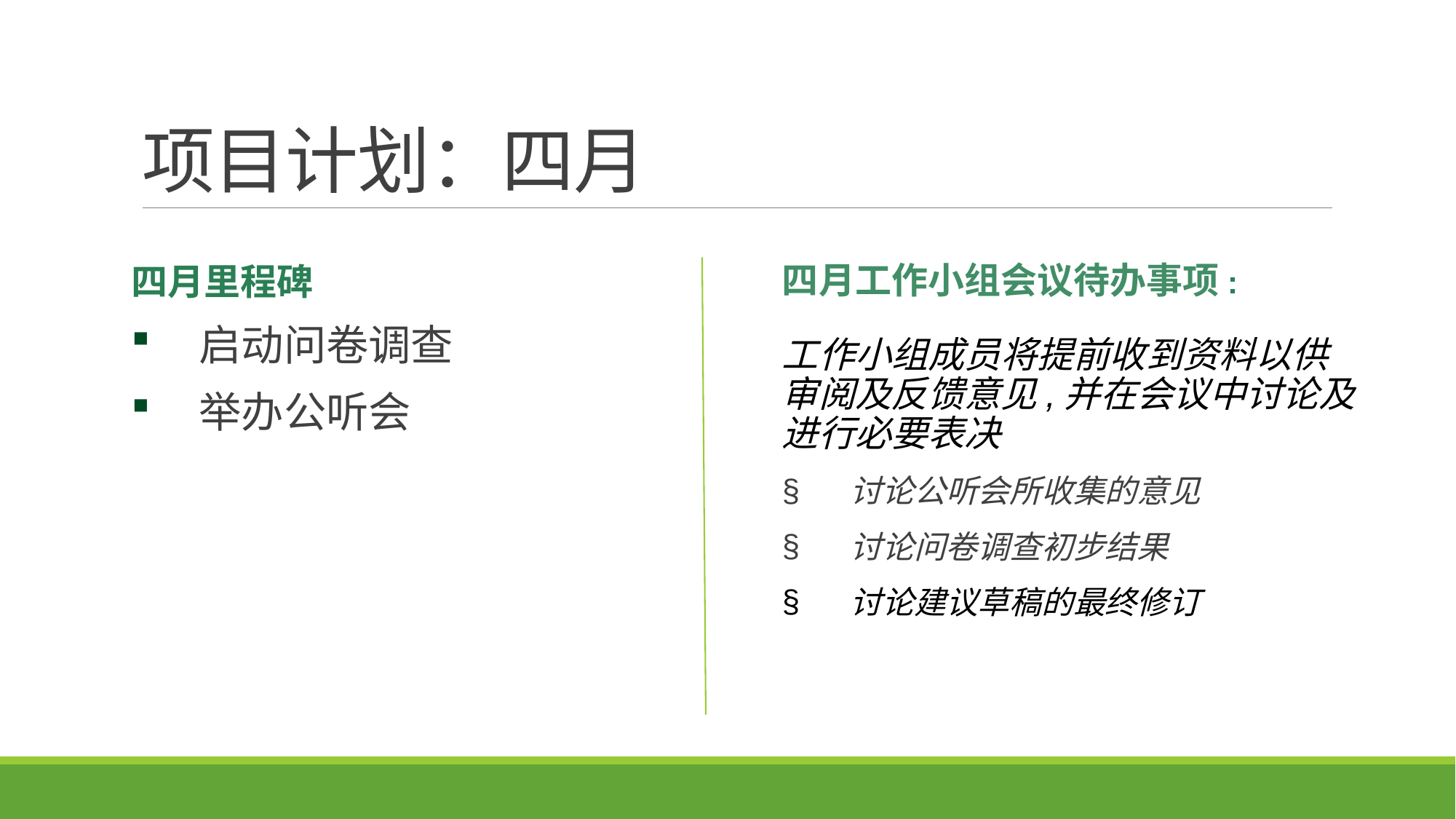

# 项目计划：四月
四月工作小组会议待办事项: 
工作小组成员将提前收到资料以供审阅及反馈意见,并在会议中讨论及进行必要表决
讨论公听会所收集的意见
讨论问卷调查初步结果
讨论建议草稿的最终修订
四月里程碑
启动问卷调查
举办公听会